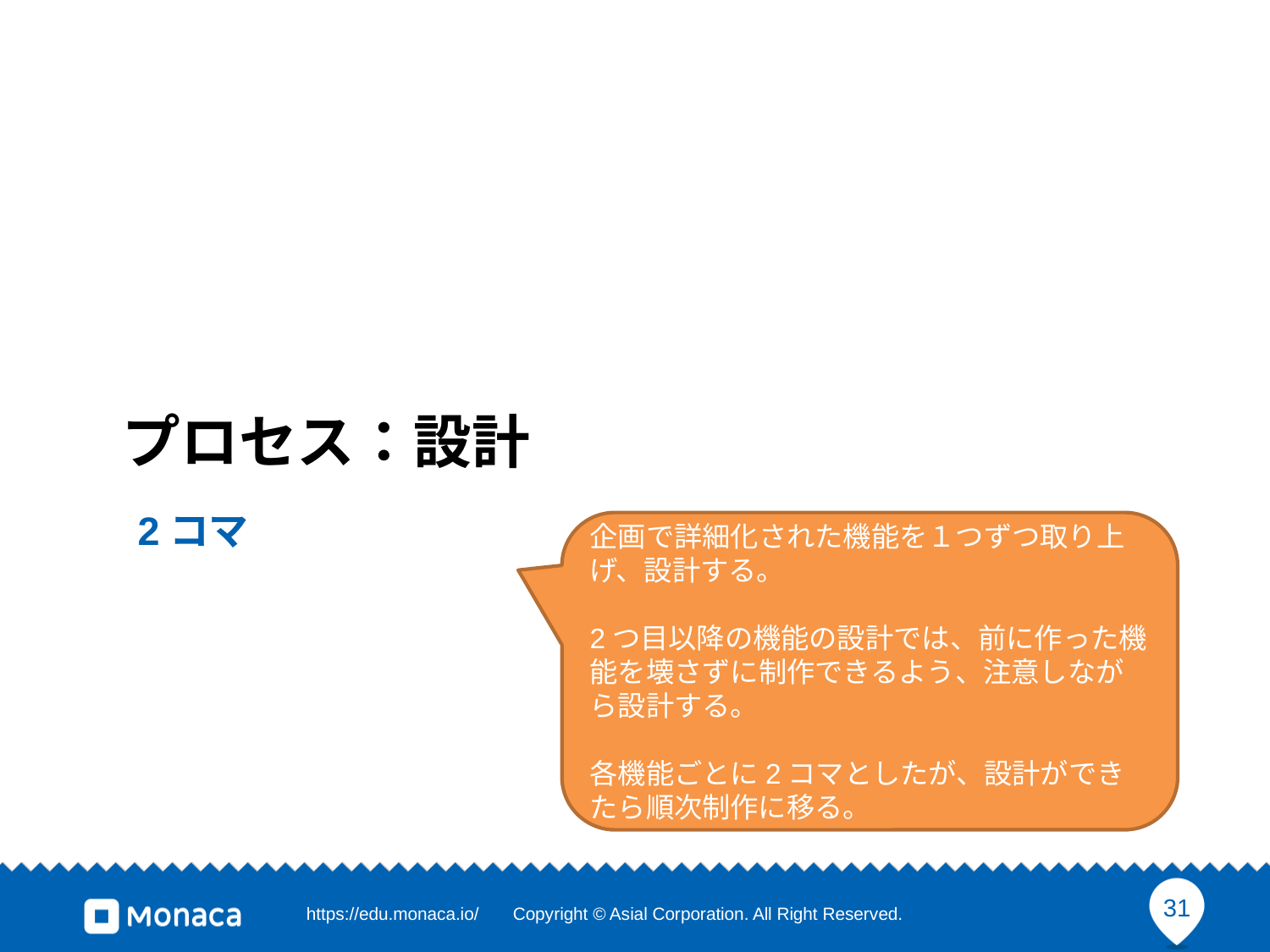

# プロセス：設計
2コマ
企画で詳細化された機能を１つずつ取り上げ、設計する。

2つ目以降の機能の設計では、前に作った機能を壊さずに制作できるよう、注意しながら設計する。

各機能ごとに2コマとしたが、設計ができたら順次制作に移る。